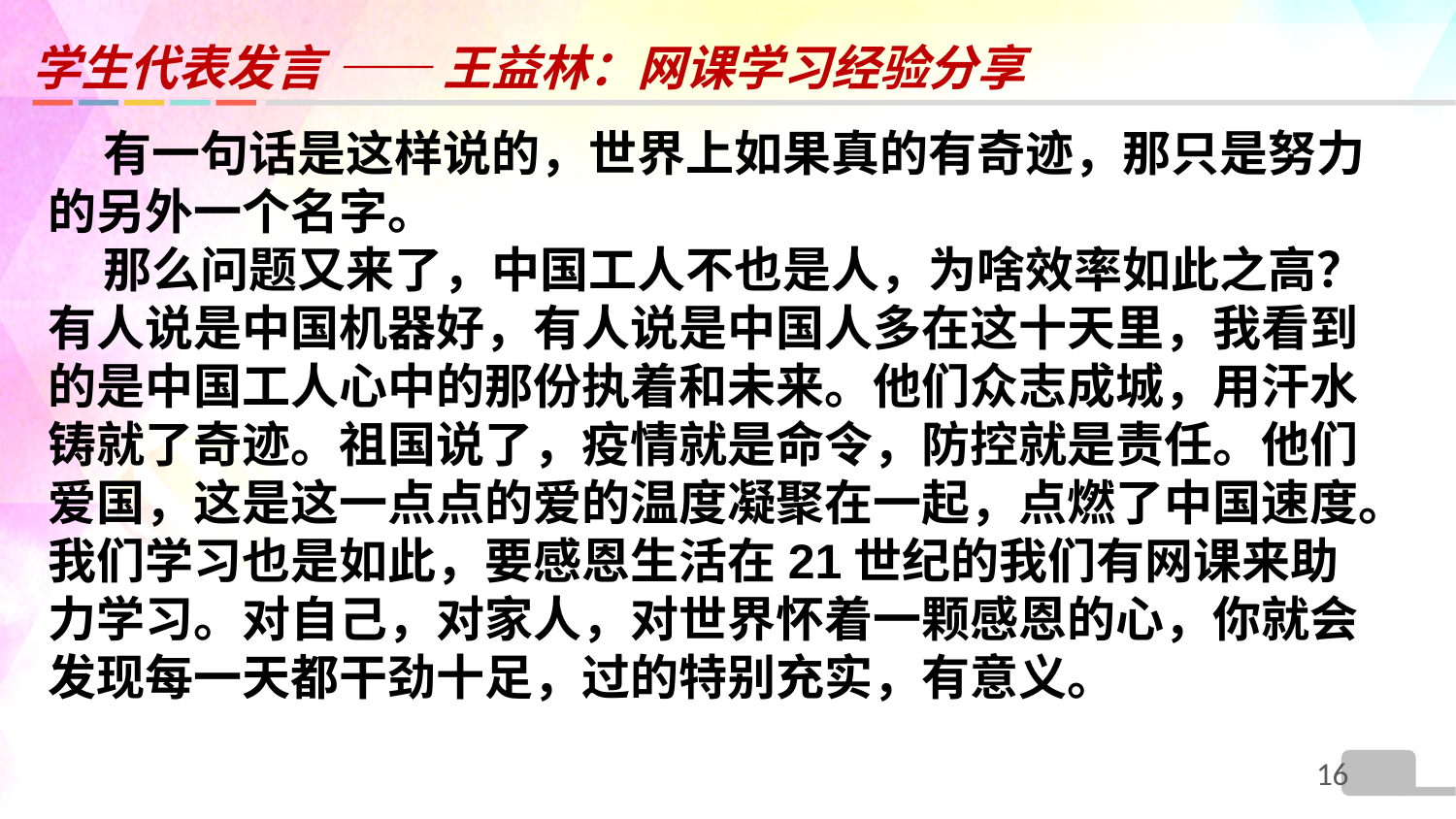

# 学生代表发言 —— 王益林：网课学习经验分享
    有一句话是这样说的，世界上如果真的有奇迹，那只是努力的另外一个名字。
    那么问题又来了，中国工人不也是人，为啥效率如此之高？有人说是中国机器好，有人说是中国人多在这十天里，我看到的是中国工人心中的那份执着和未来。他们众志成城，用汗水铸就了奇迹。祖国说了，疫情就是命令，防控就是责任。他们爱国，这是这一点点的爱的温度凝聚在一起，点燃了中国速度。我们学习也是如此，要感恩生活在21世纪的我们有网课来助力学习。对自己，对家人，对世界怀着一颗感恩的心，你就会发现每一天都干劲十足，过的特别充实，有意义。